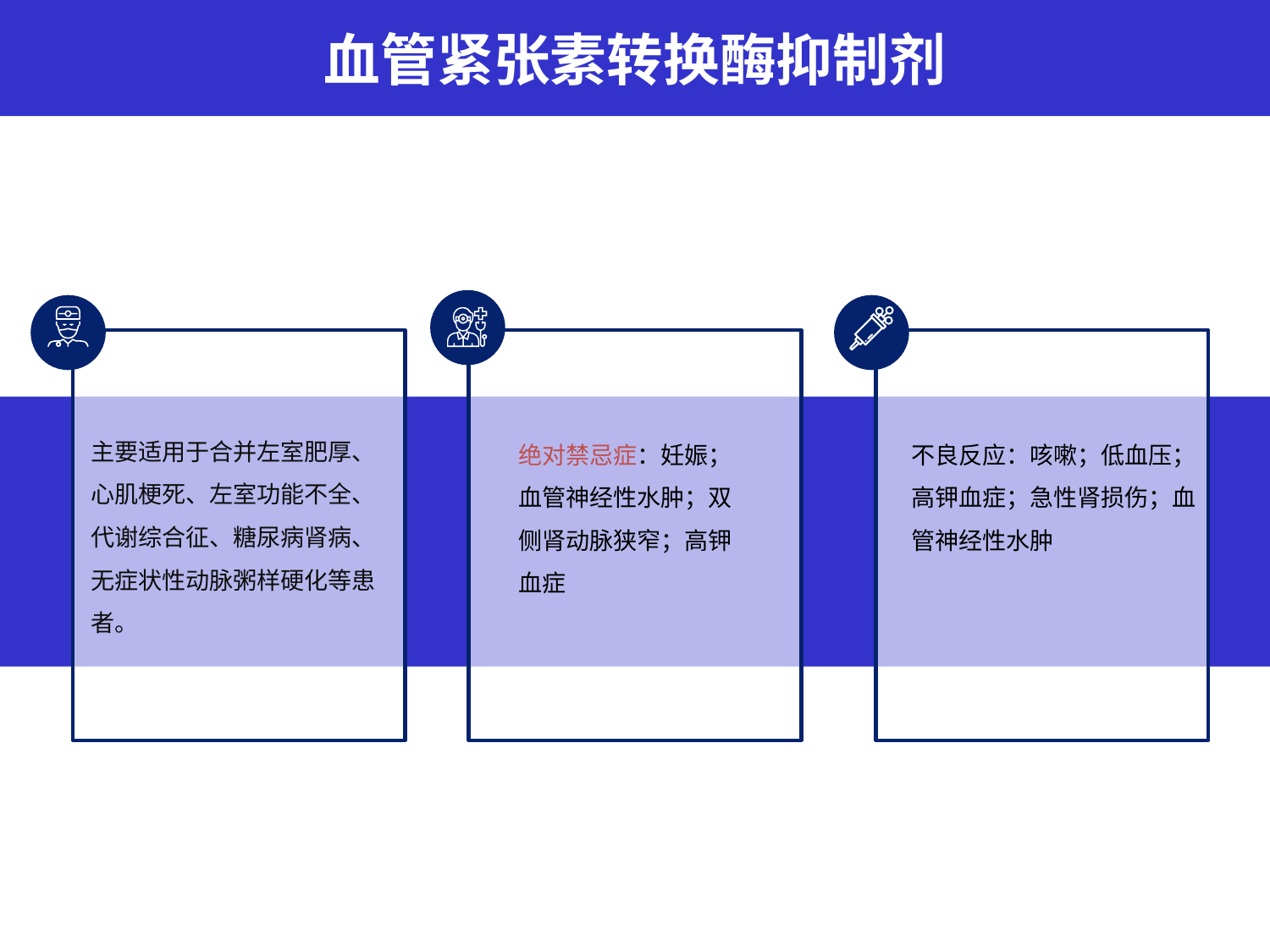

血管紧张素转换酶抑制剂
药物治疗—ACEI

主要适用于合并左室肥厚、心肌梗死、左室功能不全、代谢综合征、糖尿病肾病、无症状性动脉粥样硬化等患者。
绝对禁忌症：妊娠；血管神经性水肿；双侧肾动脉狭窄；高钾血症
不良反应：咳嗽；低血压；高钾血症；急性肾损伤；血管神经性水肿